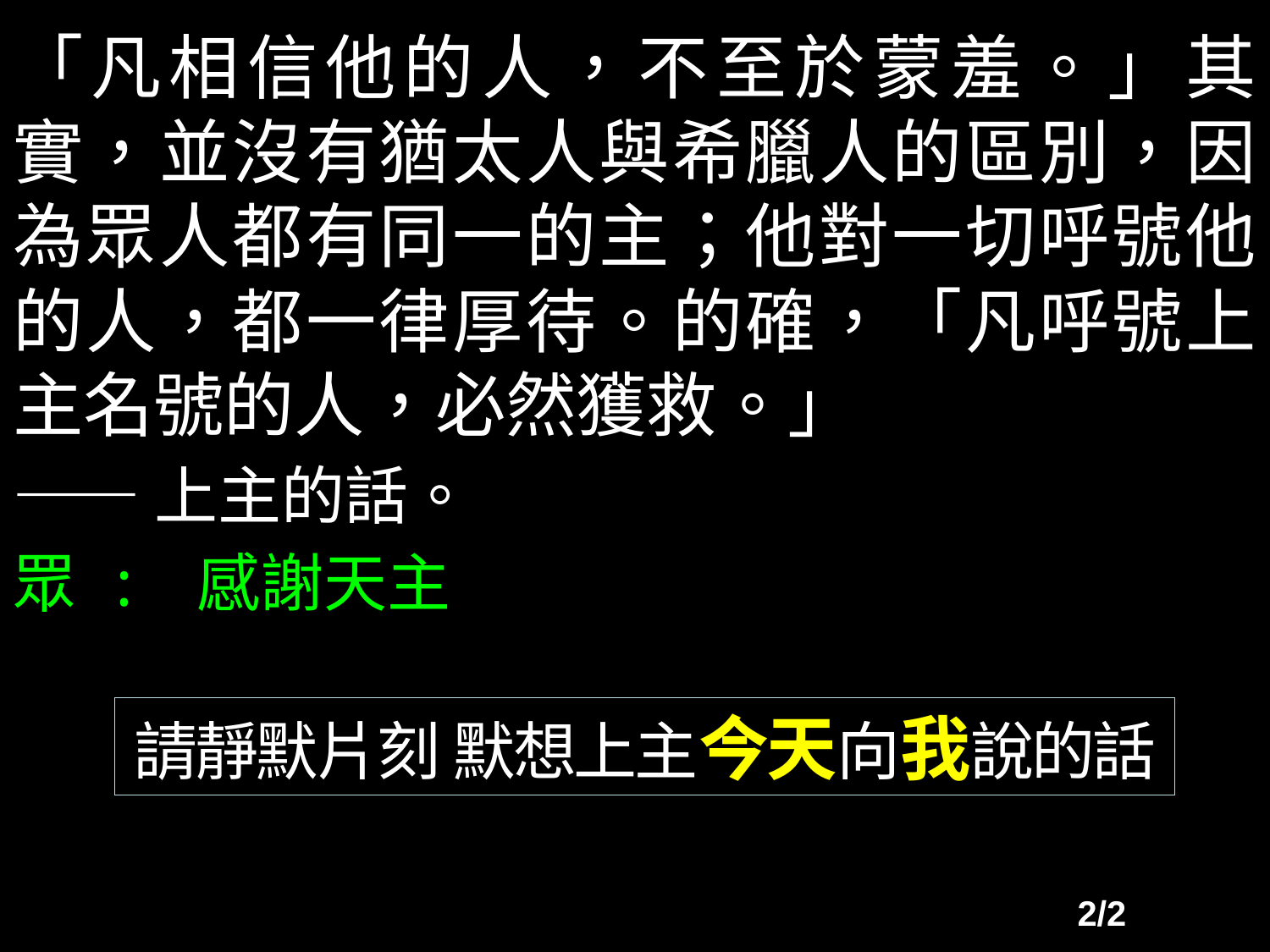

「凡相信他的人，不至於蒙羞。」其實，並沒有猶太人與希臘人的區別，因為眾人都有同一的主；他對一切呼號他的人，都一律厚待。的確，「凡呼號上主名號的人，必然獲救。」
——上主的話。
眾 : 感謝天主

請靜默片刻 默想上主今天向我說的話
2/2